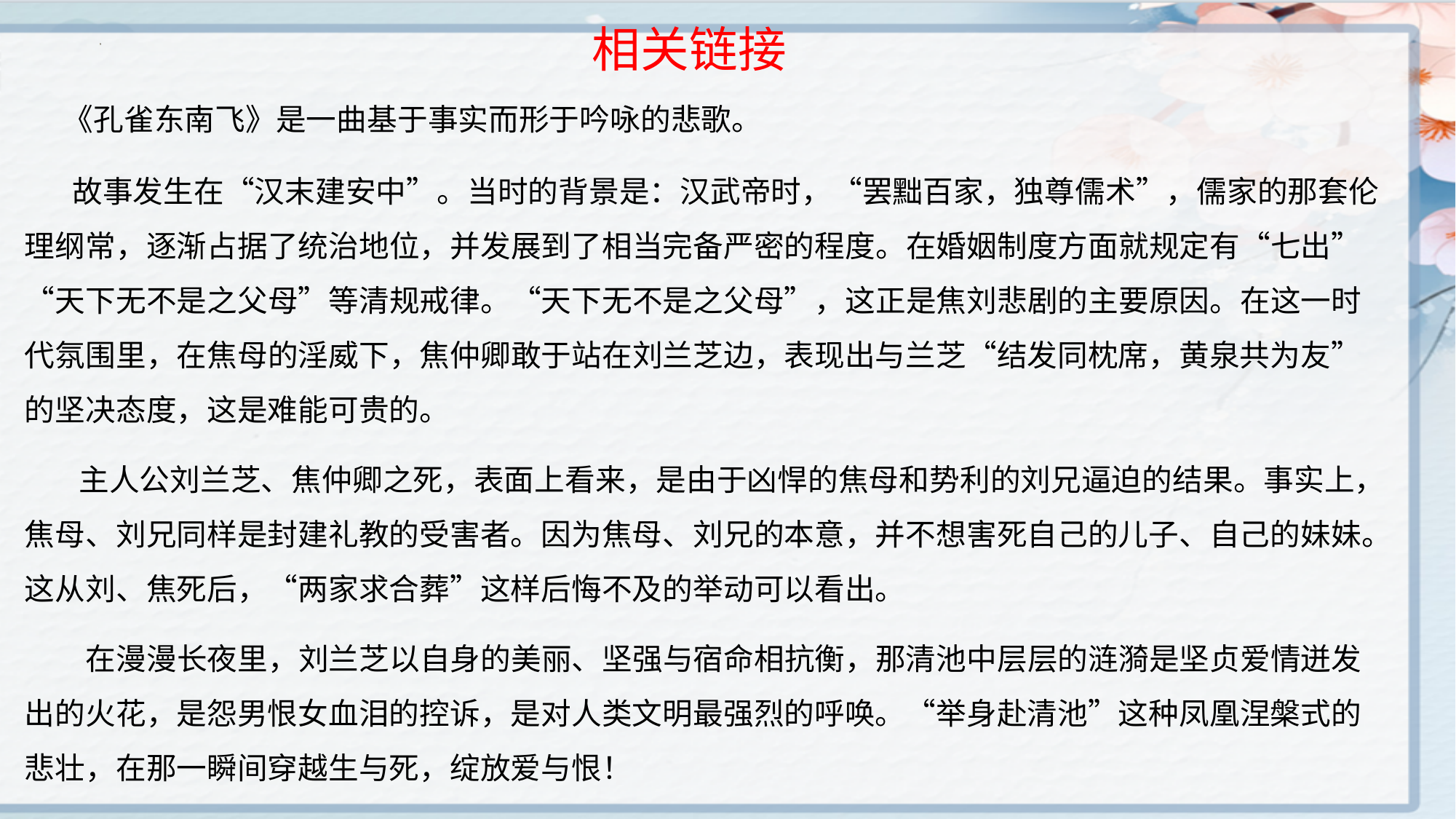

相关链接
   《孔雀东南飞》是一曲基于事实而形于吟咏的悲歌。
      故事发生在“汉末建安中”。当时的背景是：汉武帝时，“罢黜百家，独尊儒术”，儒家的那套伦理纲常，逐渐占据了统治地位，并发展到了相当完备严密的程度。在婚姻制度方面就规定有“七出”“天下无不是之父母”等清规戒律。“天下无不是之父母”，这正是焦刘悲剧的主要原因。在这一时代氛围里，在焦母的淫威下，焦仲卿敢于站在刘兰芝边，表现出与兰芝“结发同枕席，黄泉共为友”的坚决态度，这是难能可贵的。
       主人公刘兰芝、焦仲卿之死，表面上看来，是由于凶悍的焦母和势利的刘兄逼迫的结果。事实上，焦母、刘兄同样是封建礼教的受害者。因为焦母、刘兄的本意，并不想害死自己的儿子、自己的妹妹。这从刘、焦死后，“两家求合葬”这样后悔不及的举动可以看出。
        在漫漫长夜里，刘兰芝以自身的美丽、坚强与宿命相抗衡，那清池中层层的涟漪是坚贞爱情迸发出的火花，是怨男恨女血泪的控诉，是对人类文明最强烈的呼唤。“举身赴清池”这种凤凰涅槃式的悲壮，在那一瞬间穿越生与死，绽放爱与恨！